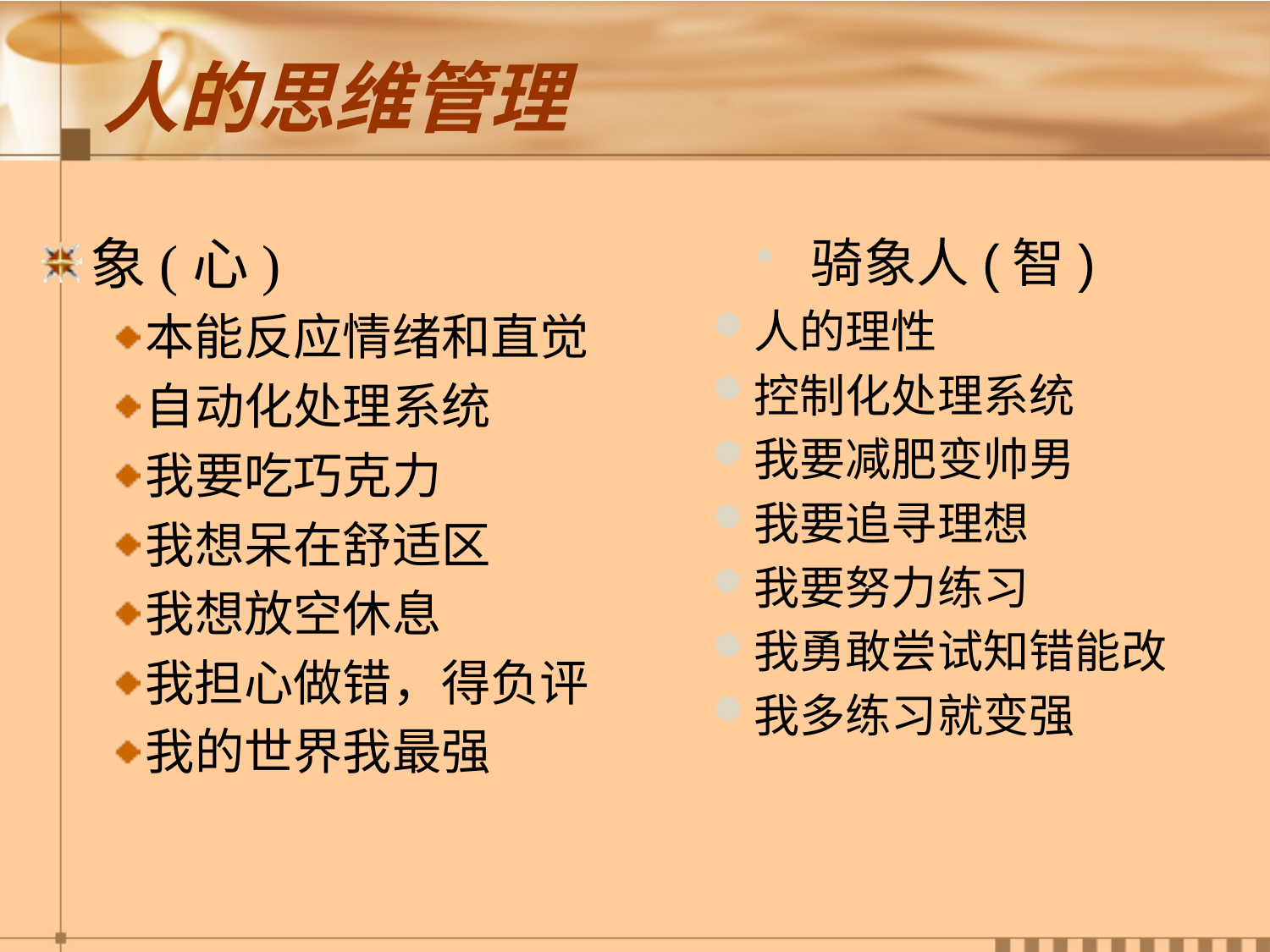

# 人的思维管理
象(心)
本能反应情绪和直觉
自动化处理系统
我要吃巧克力
我想呆在舒适区
我想放空休息
我担心做错，得负评
我的世界我最强
骑象人(智)
人的理性
控制化处理系统
我要减肥变帅男
我要追寻理想
我要努力练习
我勇敢尝试知错能改
我多练习就变强